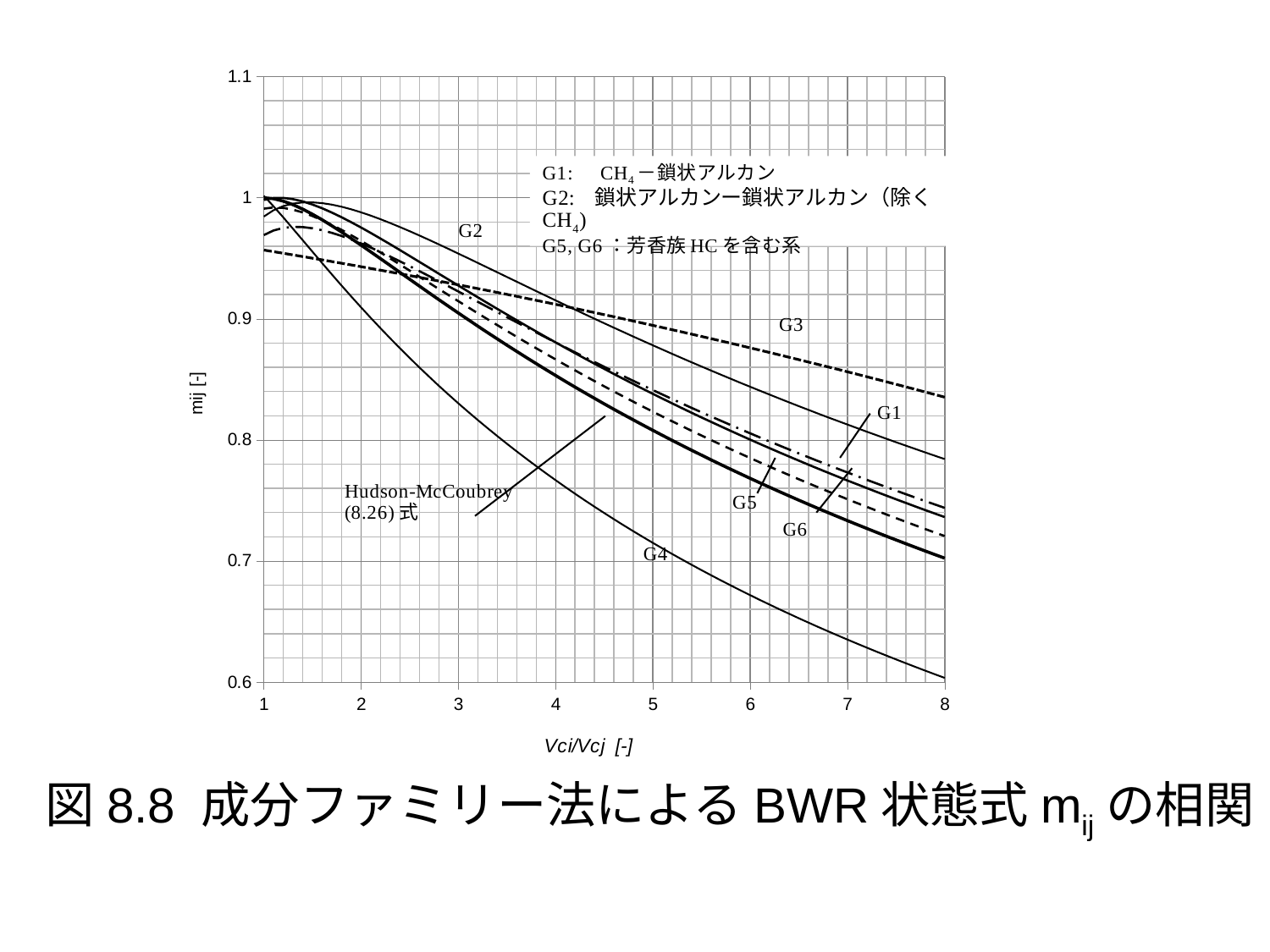

### Chart

| Category | G1 | G2 | G3(2次関数） | G4 | G5 | G6 | 0.888685535 |
|---|---|---|---|---|---|---|---|
図8.8 成分ファミリー法によるBWR状態式mijの相関